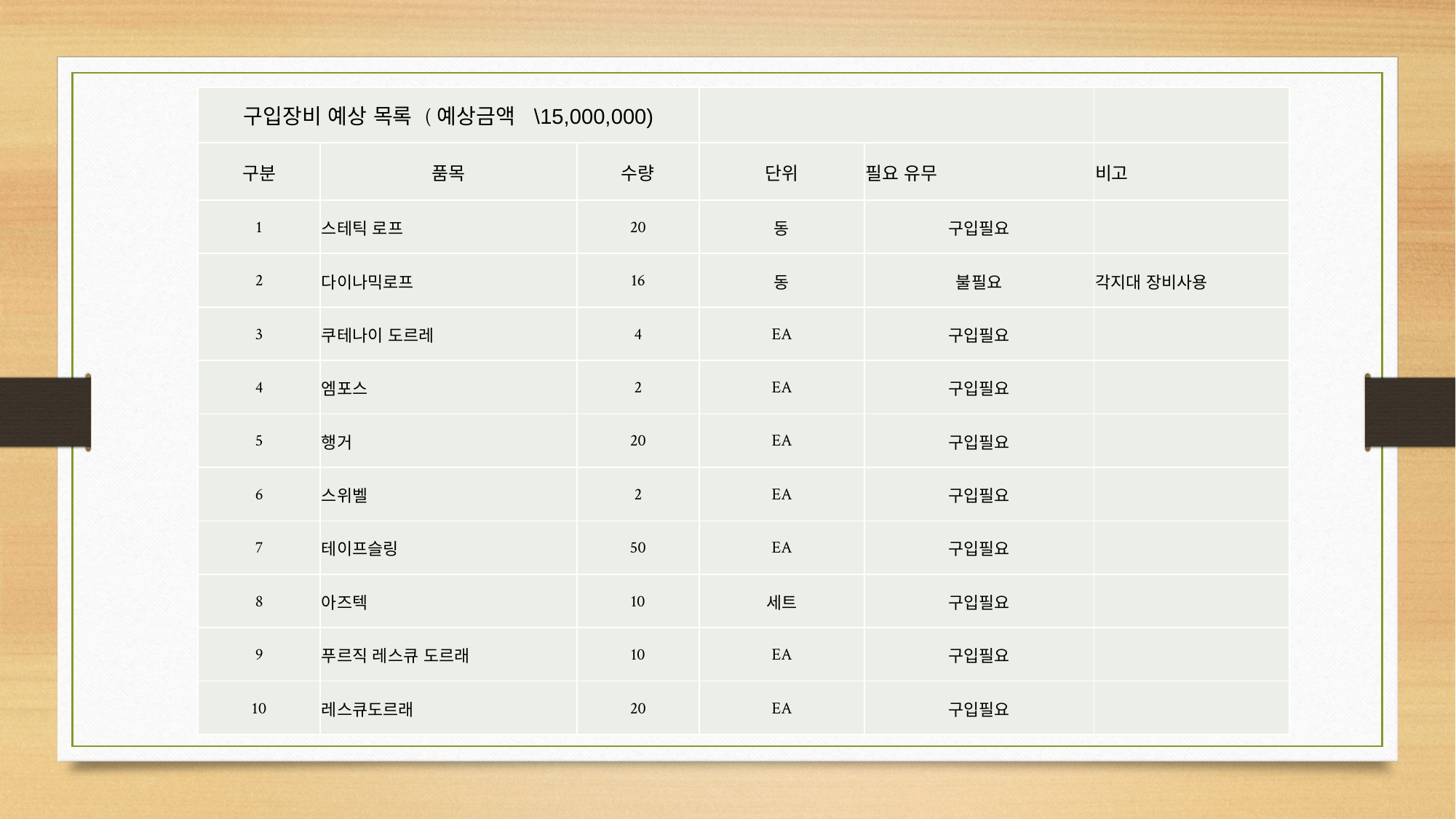

| 구입장비 예상 목록 (예상금액 \15,000,000) |  |  |  |  |  |
| --- | --- | --- | --- | --- | --- |
| 구분 | 품목 | 수량 | 단위 | 필요 유무 | 비고 |
| 1 | 스테틱 로프 | 20 | 동 | 구입필요 |  |
| 2 | 다이나믹로프 | 16 | 동 | 불필요 | 각지대 장비사용 |
| 3 | 쿠테나이 도르레 | 4 | EA | 구입필요 |  |
| 4 | 엠포스 | 2 | EA | 구입필요 |  |
| 5 | 행거 | 20 | EA | 구입필요 |  |
| 6 | 스위벨 | 2 | EA | 구입필요 |  |
| 7 | 테이프슬링 | 50 | EA | 구입필요 |  |
| 8 | 아즈텍 | 10 | 세트 | 구입필요 |  |
| 9 | 푸르직 레스큐 도르래 | 10 | EA | 구입필요 |  |
| 10 | 레스큐도르래 | 20 | EA | 구입필요 |  |